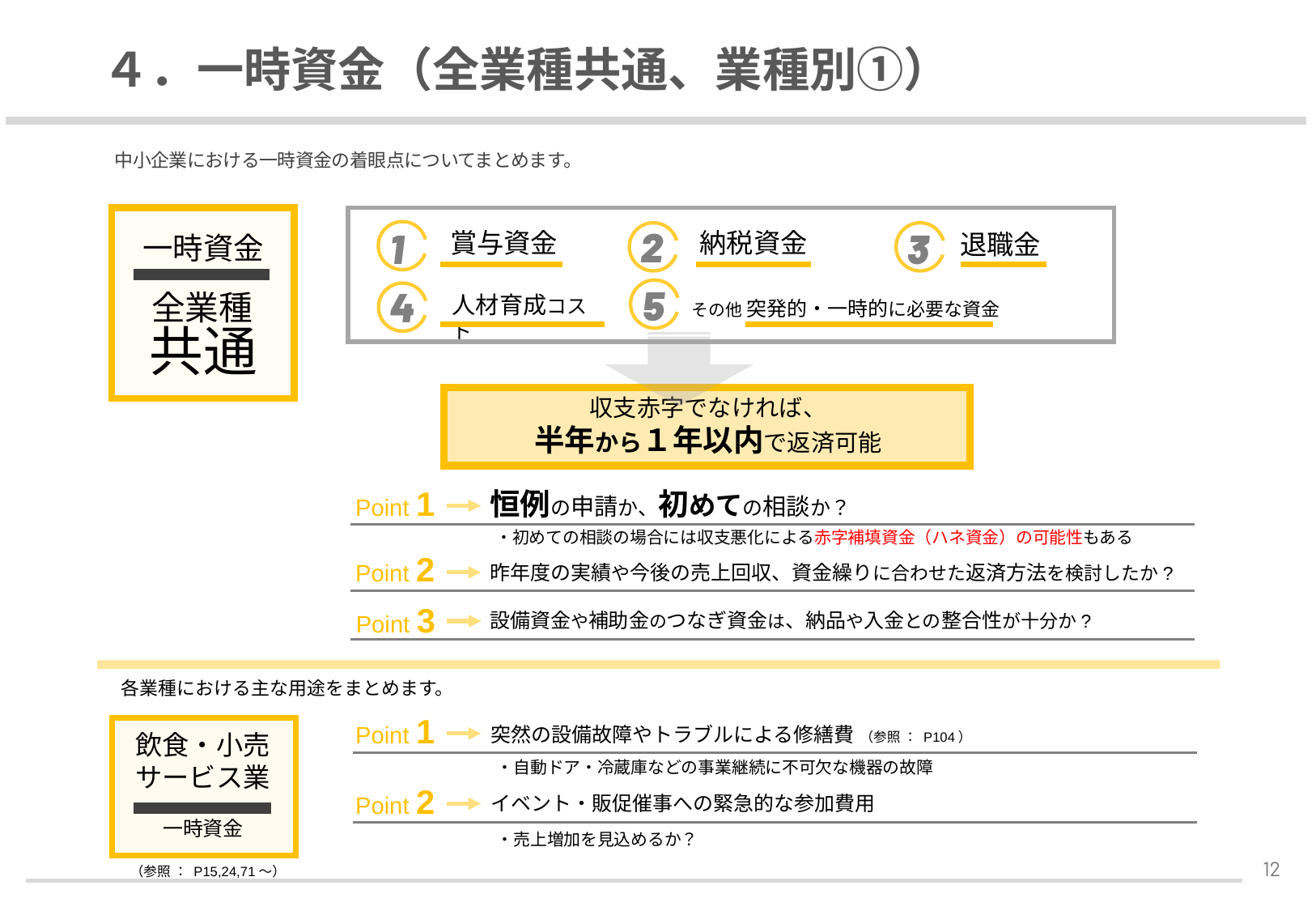

# ４．一時資金（全業種共通、業種別①）
中小企業における一時資金の着眼点についてまとめます。

一時資金
全業種
共通

2

3

1

賞与資金
納税資金
退職金
5

4

人材育成コスト
その他 突発的・一時的に必要な資金

収支赤字でなければ、
半年から１年以内で返済可能

Point 1
恒例の申請か、初めての相談か？
・初めての相談の場合には収支悪化による赤字補填資金（ハネ資金）の可能性もある
Point 2
昨年度の実績や今後の売上回収、資金繰りに合わせた返済方法を検討したか?
Point 3
設備資金や補助金のつなぎ資金は、納品や入金との整合性が十分か?
各業種における主な用途をまとめます。
Point 1
突然の設備故障やトラブルによる修繕費 （参照 ： P104）
・自動ドア・冷蔵庫などの事業継続に不可欠な機器の故障
Point 2
イベント・販促催事への緊急的な参加費用
・売上増加を見込めるか？

一時資金
飲食・小売
サービス業
12
（参照 ： P15,24,71～）